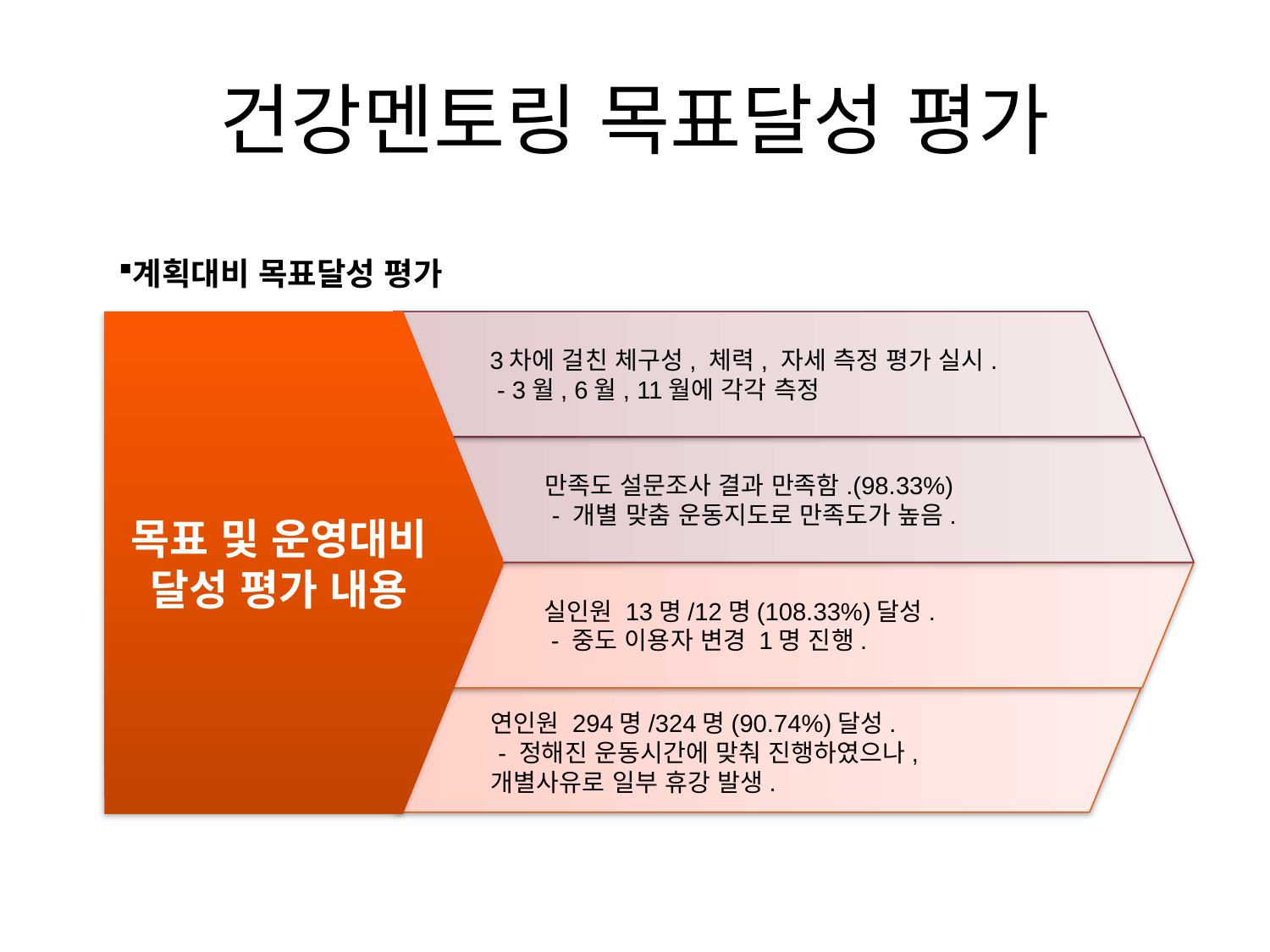

# 건강멘토링 목표달성 평가
계획대비 목표달성 평가
목표 및 운영대비 달성 평가 내용
3차에 걸친 체구성, 체력, 자세 측정 평가 실시.
 - 3월, 6월, 11월에 각각 측정
만족도 설문조사 결과 만족함.(98.33%)
 - 개별 맞춤 운동지도로 만족도가 높음.
실인원 13명/12명(108.33%)달성.
 - 중도 이용자 변경 1명 진행.
연인원 294명/324명(90.74%)달성.
 - 정해진 운동시간에 맞춰 진행하였으나, 개별사유로 일부 휴강 발생.